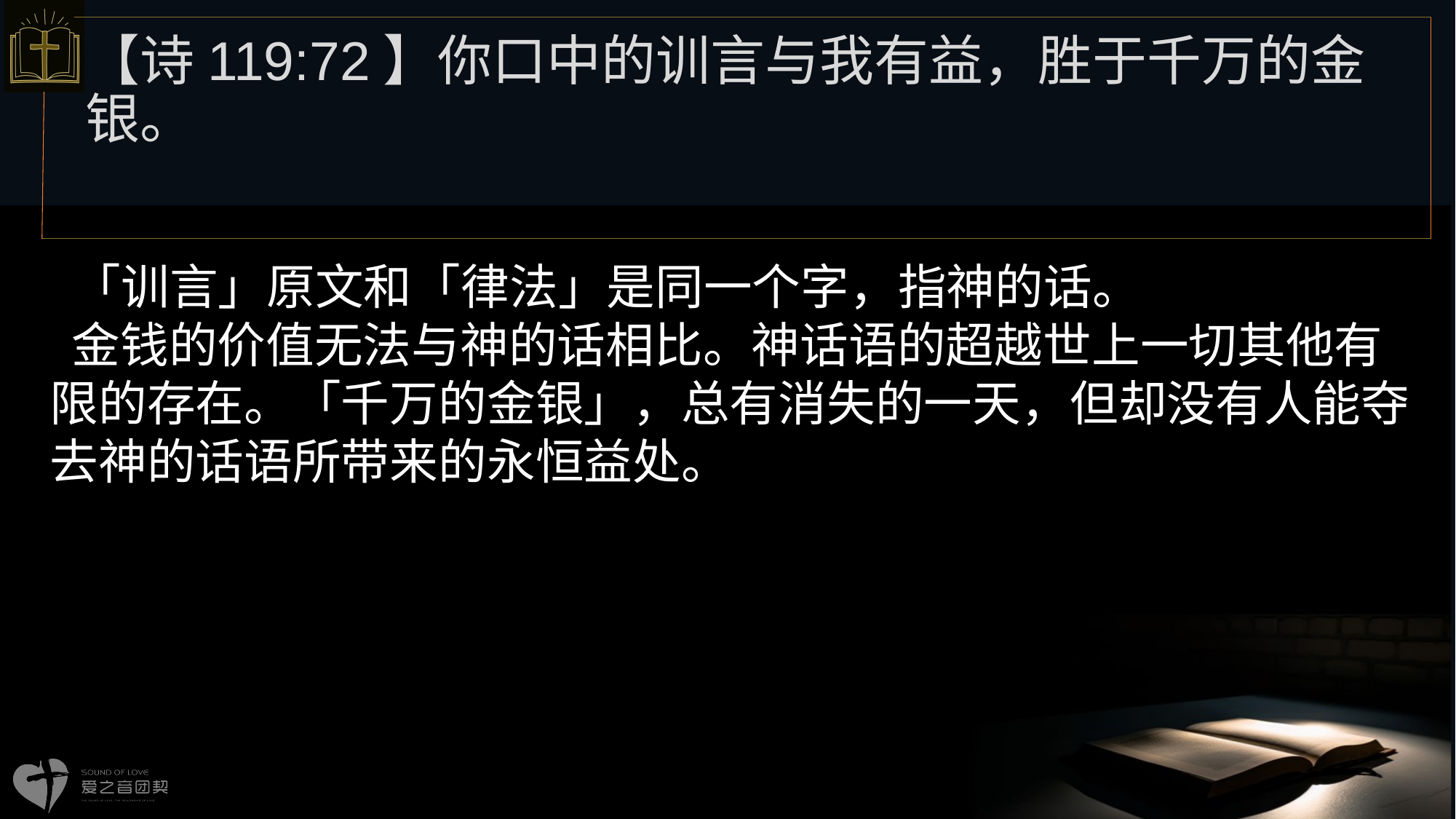

【诗119:72】你口中的训言与我有益，胜于千万的金银。
# 「训言」原文和「律法」是同一个字，指神的话。 金钱的价值无法与神的话相比。神话语的超越世上一切其他有限的存在。「千万的金银」，总有消失的一天，但却没有人能夺去神的话语所带来的永恒益处。